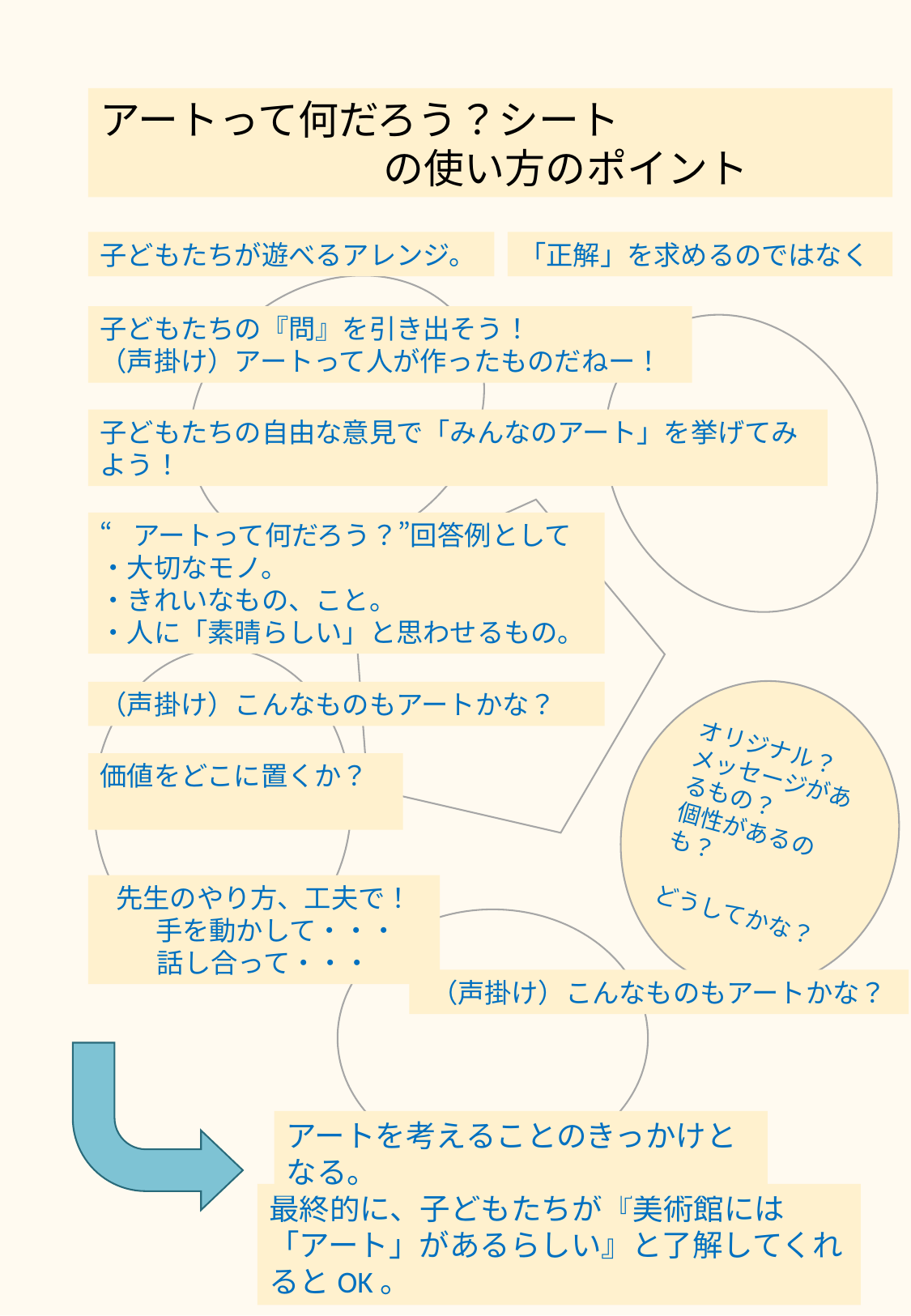

アートって何だろう？シート
　　　　　　　の使い方のポイント
子どもたちが遊べるアレンジ。
「正解」を求めるのではなく

子どもたちの『問』を引き出そう！
（声掛け）アートって人が作ったものだねー！

子どもたちの自由な意見で「みんなのアート」を挙げてみよう！

“アートって何だろう？”回答例として
・大切なモノ。
・きれいなもの、こと。
・人に「素晴らしい」と思わせるもの。

オリジナル？
メッセージがあるもの？
個性があるのも？

どうしてかな？

（声掛け）こんなものもアートかな？
価値をどこに置くか？

先生のやり方、工夫で！
   手を動かして・・・
話し合って・・・

（声掛け）こんなものもアートかな？

アートを考えることのきっかけとなる。
最終的に、子どもたちが『美術館には「アート」があるらしい』と了解してくれるとOK。